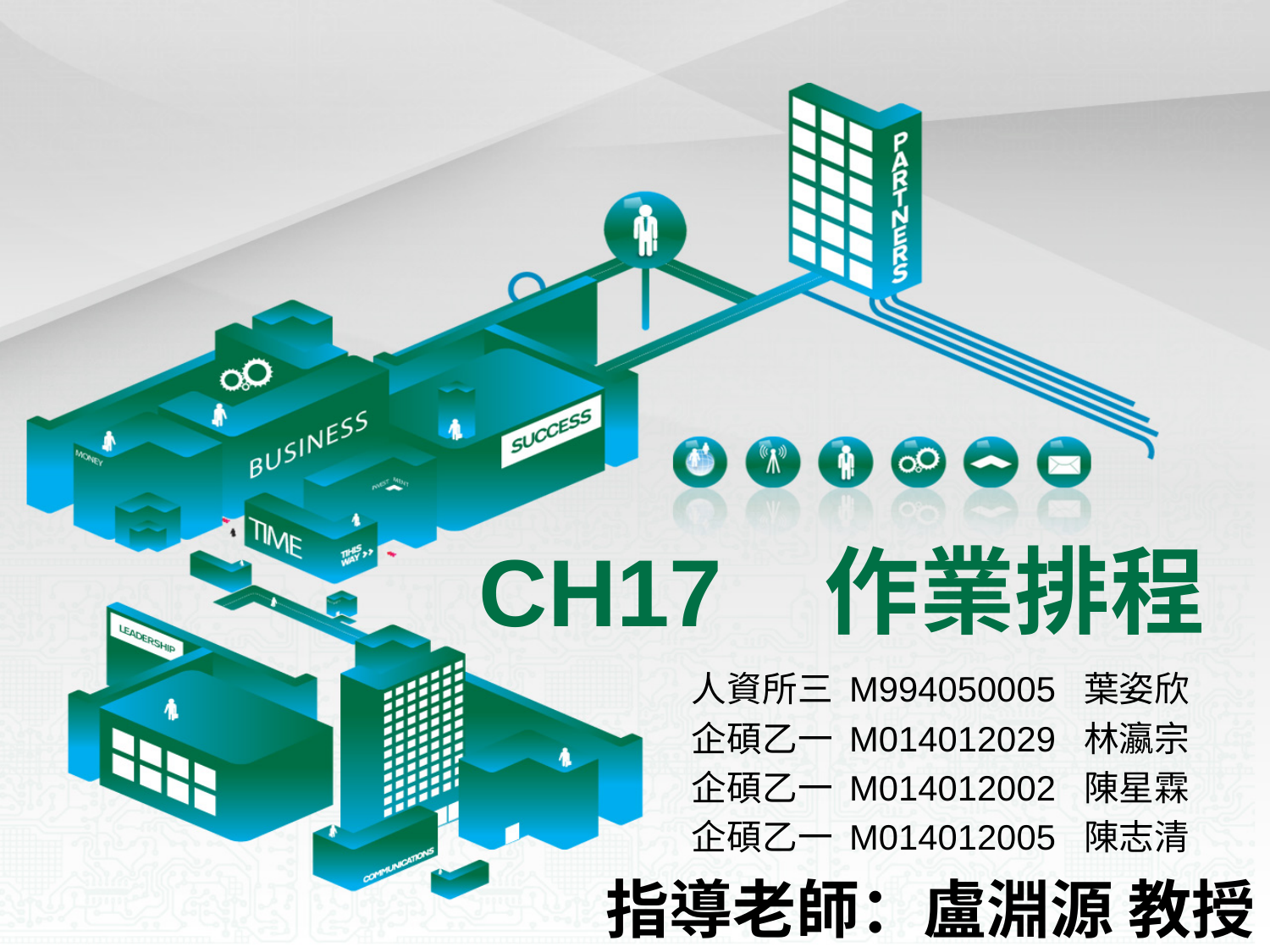

# CH17   作業排程
人資所三 M994050005  葉姿欣
企碩乙一 M014012029  林瀛宗
企碩乙一 M014012002  陳星霖
企碩乙一 M014012005  陳志清

指導老師：盧淵源 教授